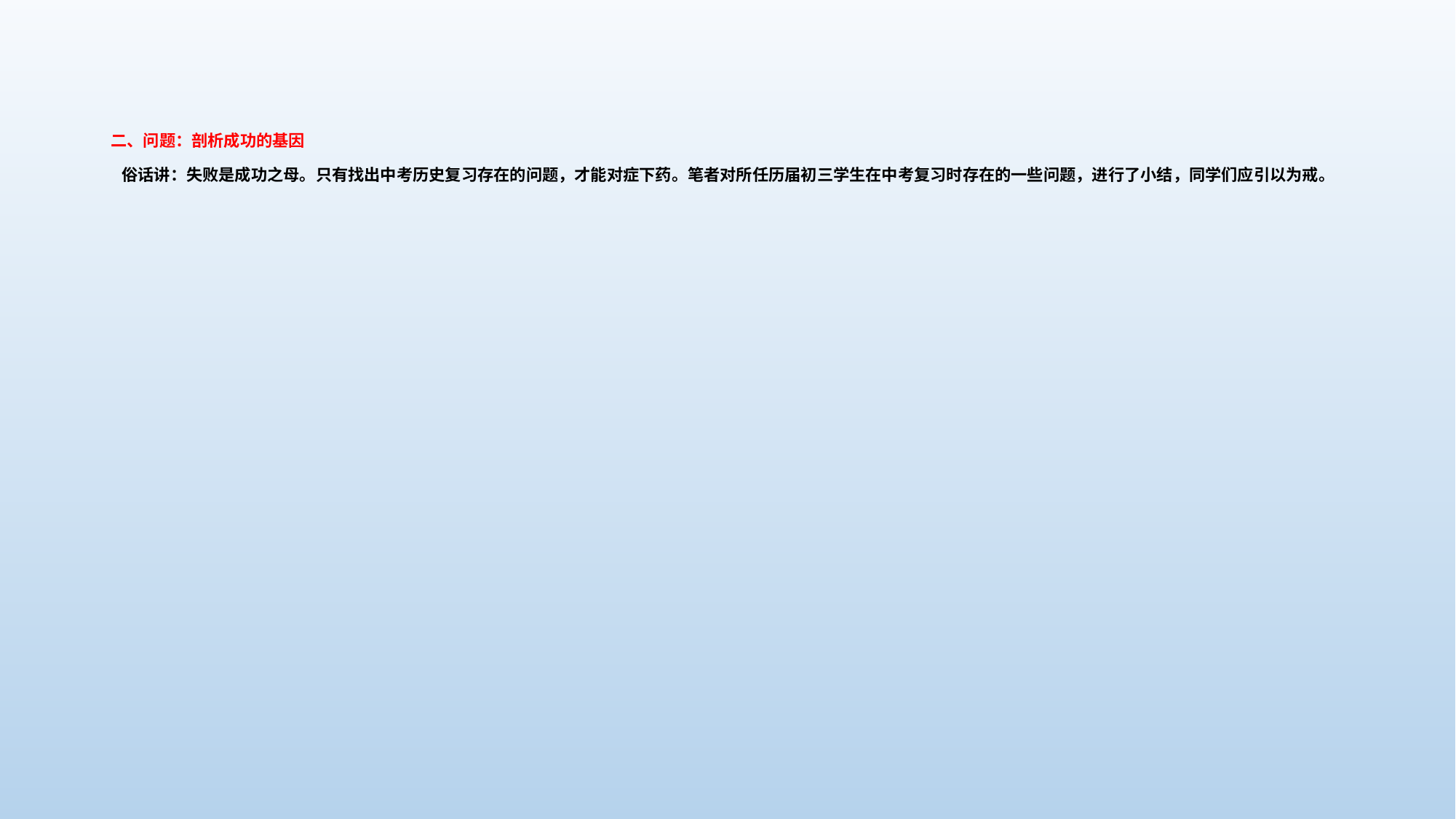

# 二、问题：剖析成功的基因 俗话讲：失败是成功之母。只有找出中考历史复习存在的问题，才能对症下药。笔者对所任历届初三学生在中考复习时存在的一些问题，进行了小结，同学们应引以为戒。